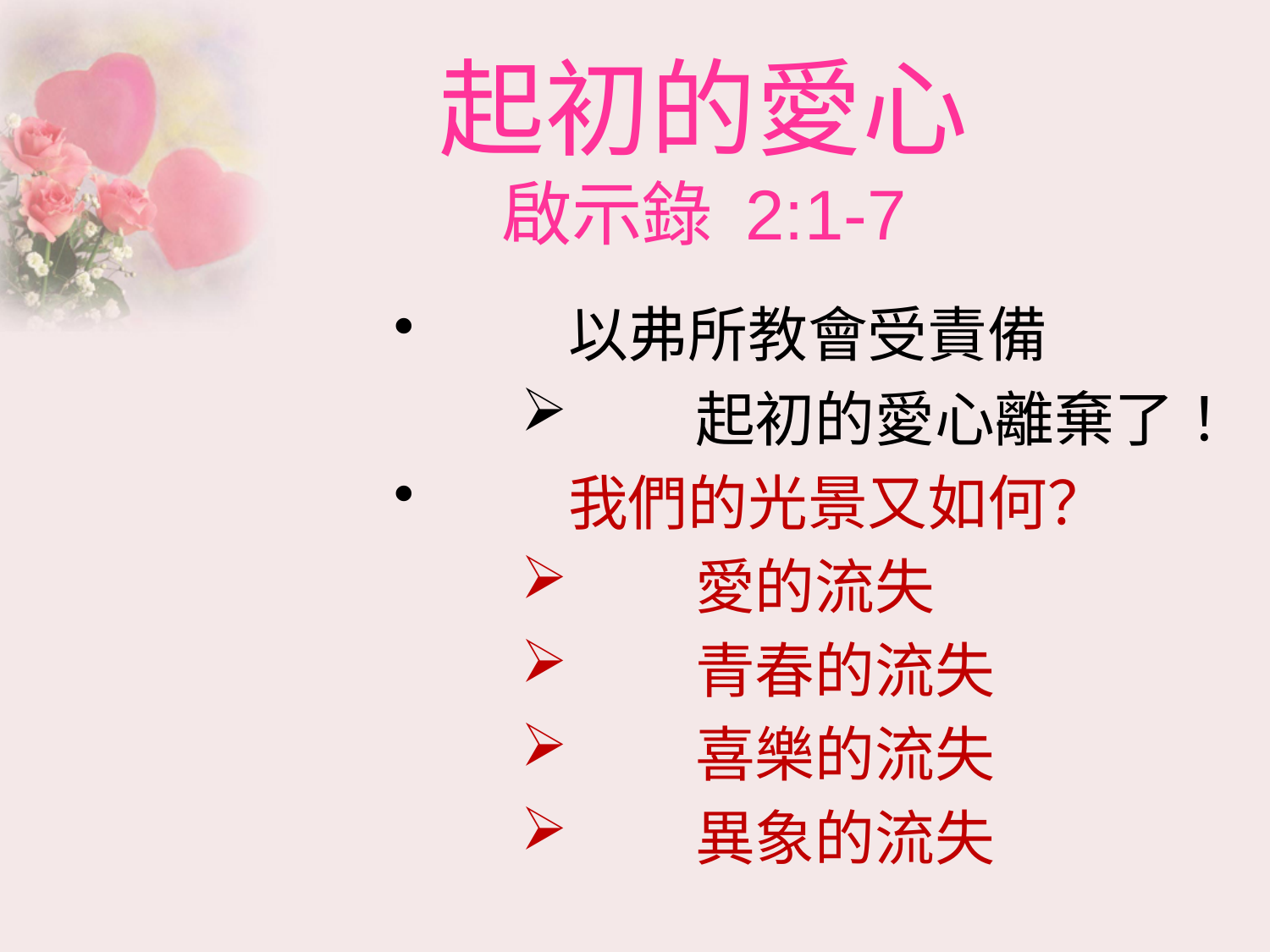

起初的愛心
啟示錄 2:1-7

 	以弗所教會受責備
	起初的愛心離棄了！
	我們的光景又如何？
	愛的流失
	青春的流失
	喜樂的流失
	異象的流失